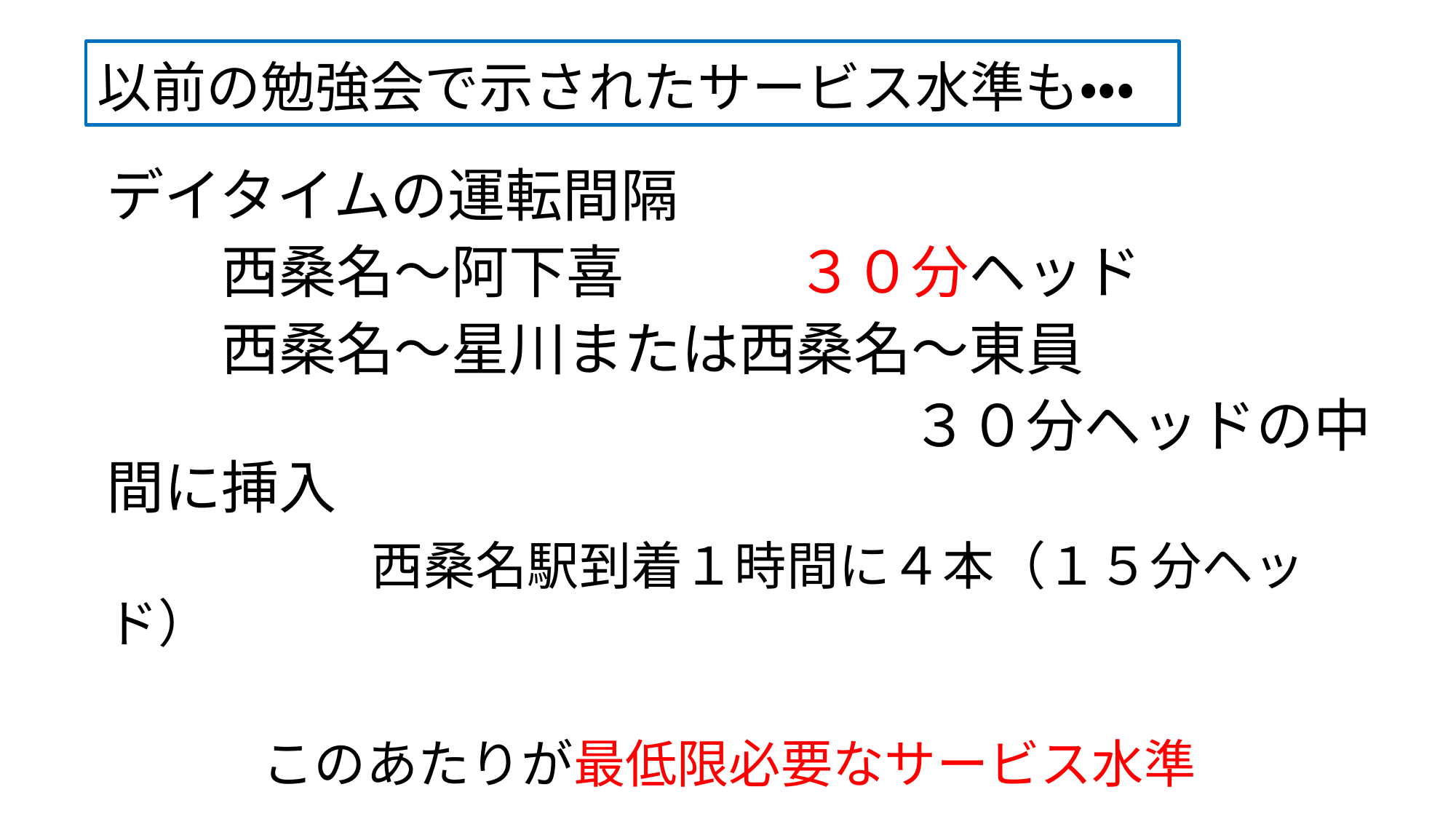

# 以前の勉強会で示されたサービス水準も・・・
デイタイムの運転間隔
　　西桑名～阿下喜　　　３０分ヘッド
　　西桑名～星川または西桑名～東員
　　　　　　　　　　　　　　３０分ヘッドの中間に挿入
　　　　　西桑名駅到着１時間に４本（１５分ヘッド）

　　　このあたりが最低限必要なサービス水準